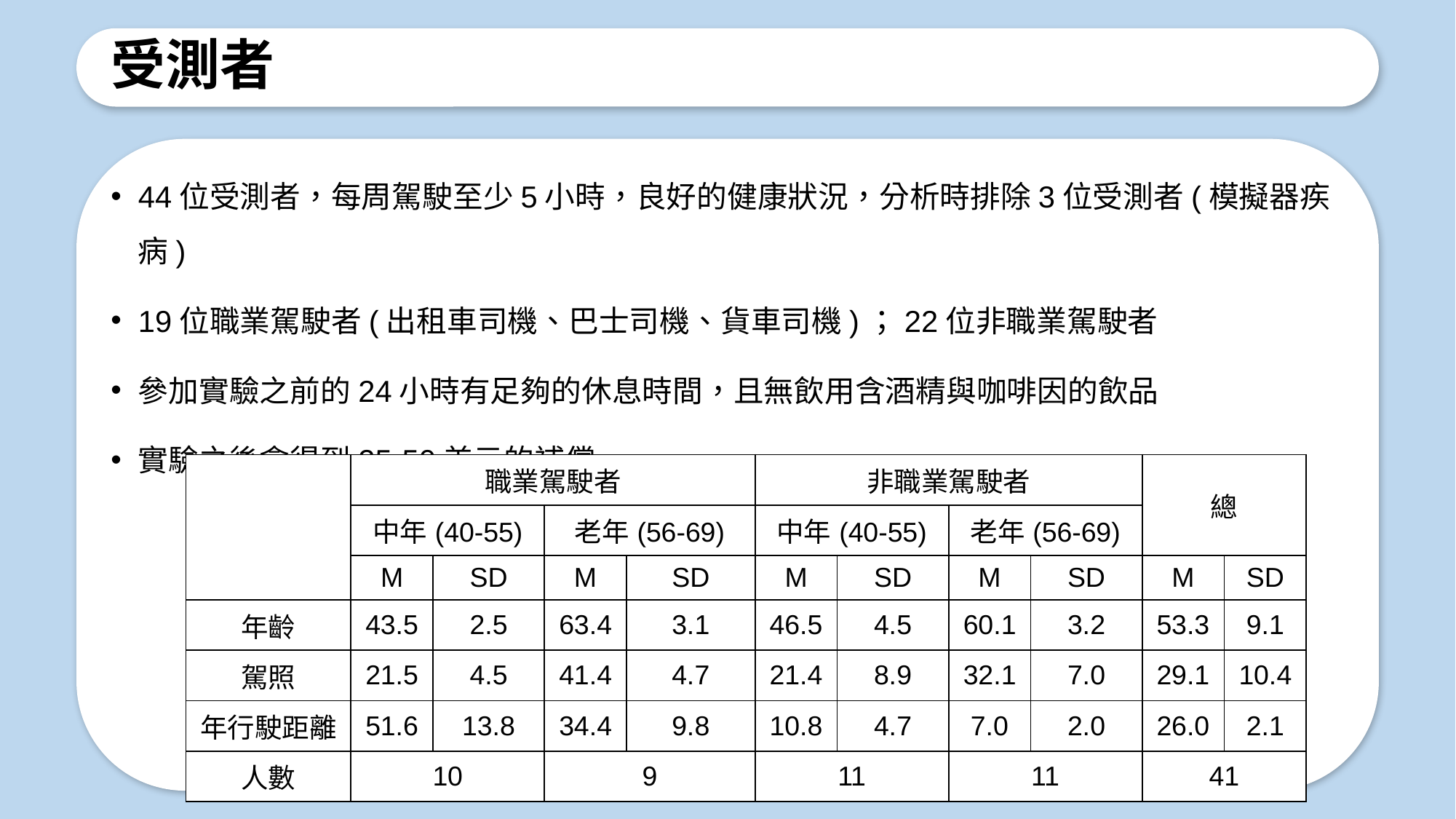

# 受測者
44位受測者，每周駕駛至少5小時，良好的健康狀況，分析時排除3位受測者(模擬器疾病)
19位職業駕駛者(出租車司機、巴士司機、貨車司機)；22位非職業駕駛者
參加實驗之前的24小時有足夠的休息時間，且無飲用含酒精與咖啡因的飲品
實驗之後會得到25-50美元的補償
|  | 職業駕駛者 |  |  |  | 非職業駕駛者 |  |  |  | 總 |  |
| --- | --- | --- | --- | --- | --- | --- | --- | --- | --- | --- |
|  | 中年(40-55) |  | 老年(56-69) |  | 中年(40-55) |  | 老年(56-69) |  |  |  |
|  | M | SD | M | SD | M | SD | M | SD | M | SD |
| 年齡 | 43.5 | 2.5 | 63.4 | 3.1 | 46.5 | 4.5 | 60.1 | 3.2 | 53.3 | 9.1 |
| 駕照 | 21.5 | 4.5 | 41.4 | 4.7 | 21.4 | 8.9 | 32.1 | 7.0 | 29.1 | 10.4 |
| 年行駛距離 | 51.6 | 13.8 | 34.4 | 9.8 | 10.8 | 4.7 | 7.0 | 2.0 | 26.0 | 2.1 |
| 人數 | 10 |  | 9 |  | 11 |  | 11 |  | 41 |  |